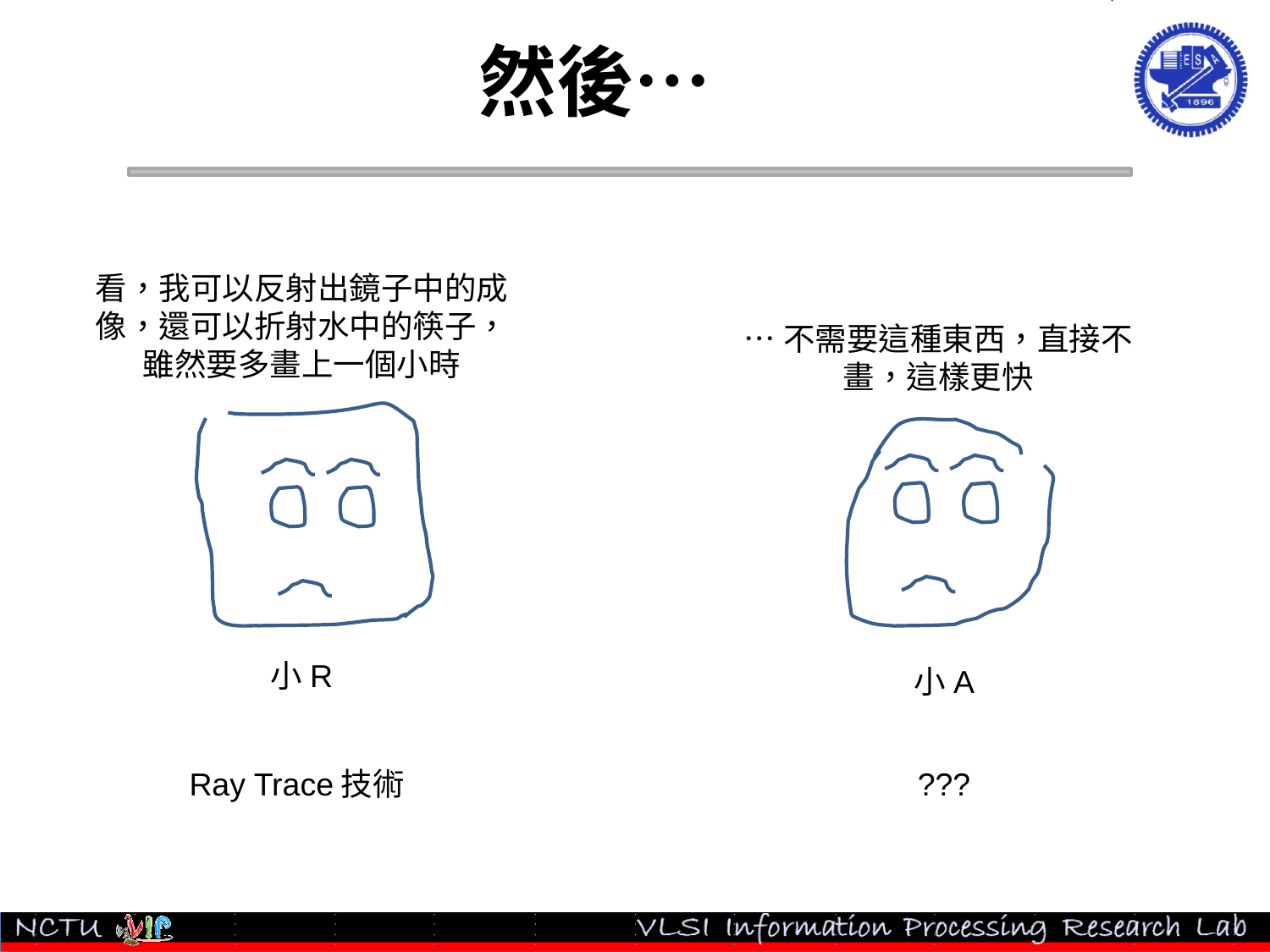

# 然後…
看，我可以反射出鏡子中的成像，還可以折射水中的筷子，雖然要多畫上一個小時
…不需要這種東西，直接不畫，這樣更快

小R
小A
Ray Trace技術
???